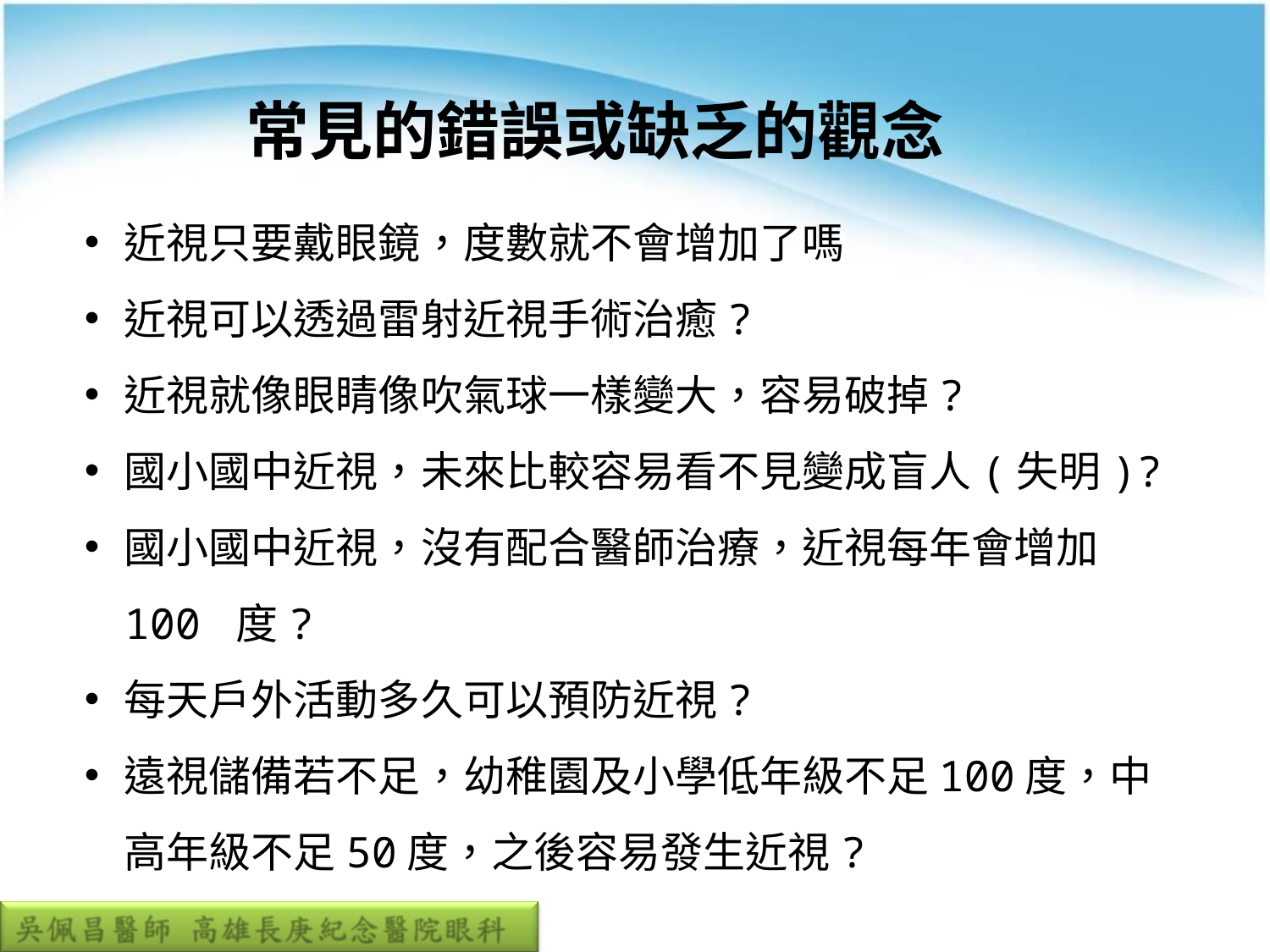

# 常見的錯誤或缺乏的觀念
近視只要戴眼鏡，度數就不會增加了嗎
近視可以透過雷射近視手術治癒?
近視就像眼睛像吹氣球一樣變大，容易破掉?
國小國中近視，未來比較容易看不見變成盲人(失明)?
國小國中近視，沒有配合醫師治療，近視每年會增加 100 度?
每天戶外活動多久可以預防近視?
遠視儲備若不足，幼稚園及小學低年級不足100度，中高年級不足50度，之後容易發生近視?